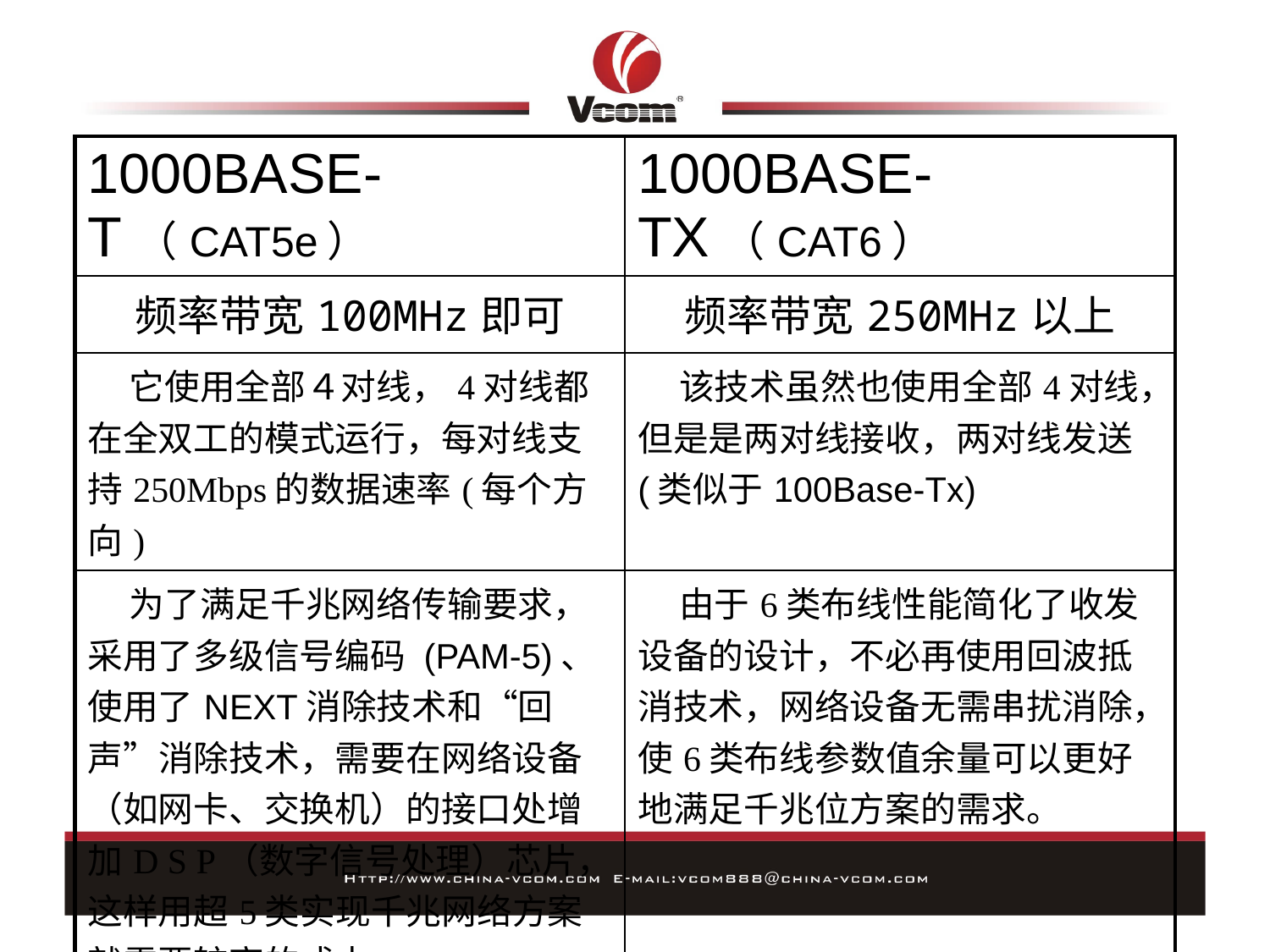

#
| 1000BASE-T（CAT5e） | 1000BASE-TX（CAT6） |
| --- | --- |
| 频率带宽100MHz即可 | 频率带宽250MHz以上 |
| 它使用全部４对线，4对线都在全双工的模式运行，每对线支持250Mbps的数据速率(每个方向) | 该技术虽然也使用全部4对线，但是是两对线接收，两对线发送(类似于100Base-Tx) |
| 为了满足千兆网络传输要求，采用了多级信号编码 (PAM-5)、使用了NEXT消除技术和“回声”消除技术，需要在网络设备（如网卡、交换机）的接口处增加D S P（数字信号处理）芯片，这样用超5类实现千兆网络方案就需要较高的成本 | 由于6类布线性能简化了收发设备的设计，不必再使用回波抵消技术，网络设备无需串扰消除，使6类布线参数值余量可以更好地满足千兆位方案的需求。 |